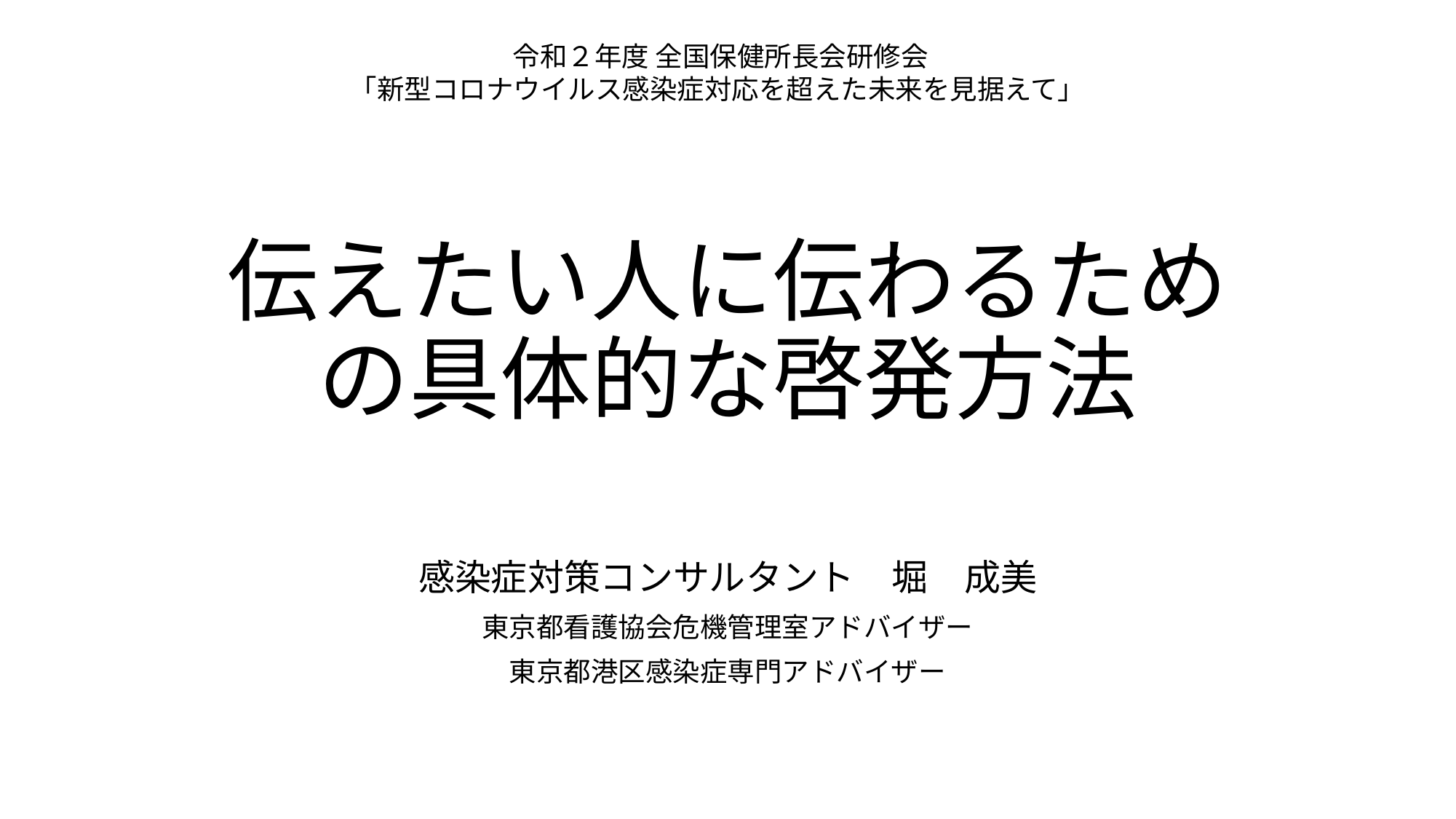

令和２年度 全国保健所長会研修会
「新型コロナウイルス感染症対応を超えた未来を見据えて」
# 伝えたい人に伝わるための具体的な啓発方法
感染症対策コンサルタント　堀　成美
東京都看護協会危機管理室アドバイザー
東京都港区感染症専門アドバイザー